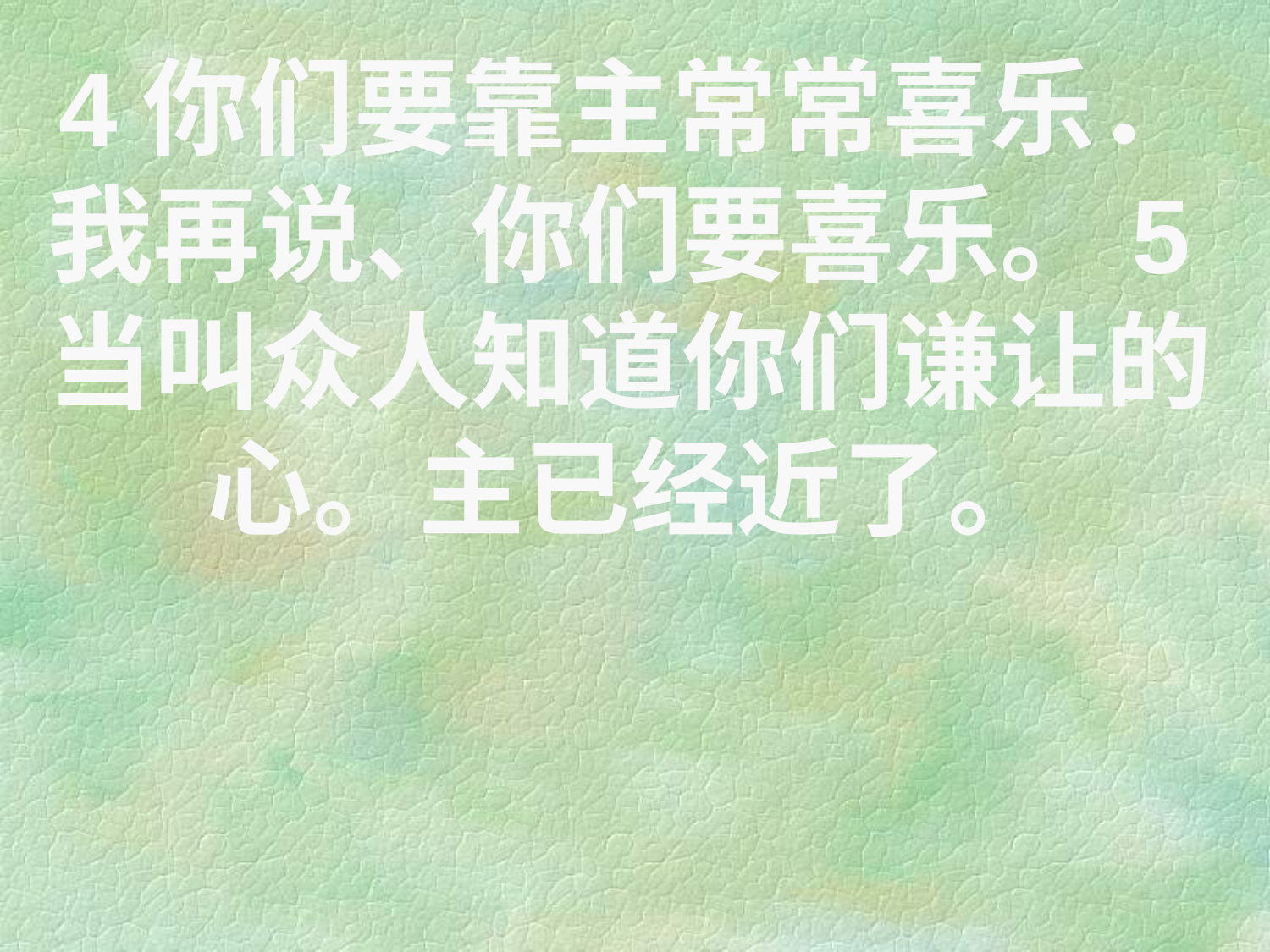

4你们要靠主常常喜乐．我再说、你们要喜乐。5当叫众人知道你们谦让的心。主已经近了。